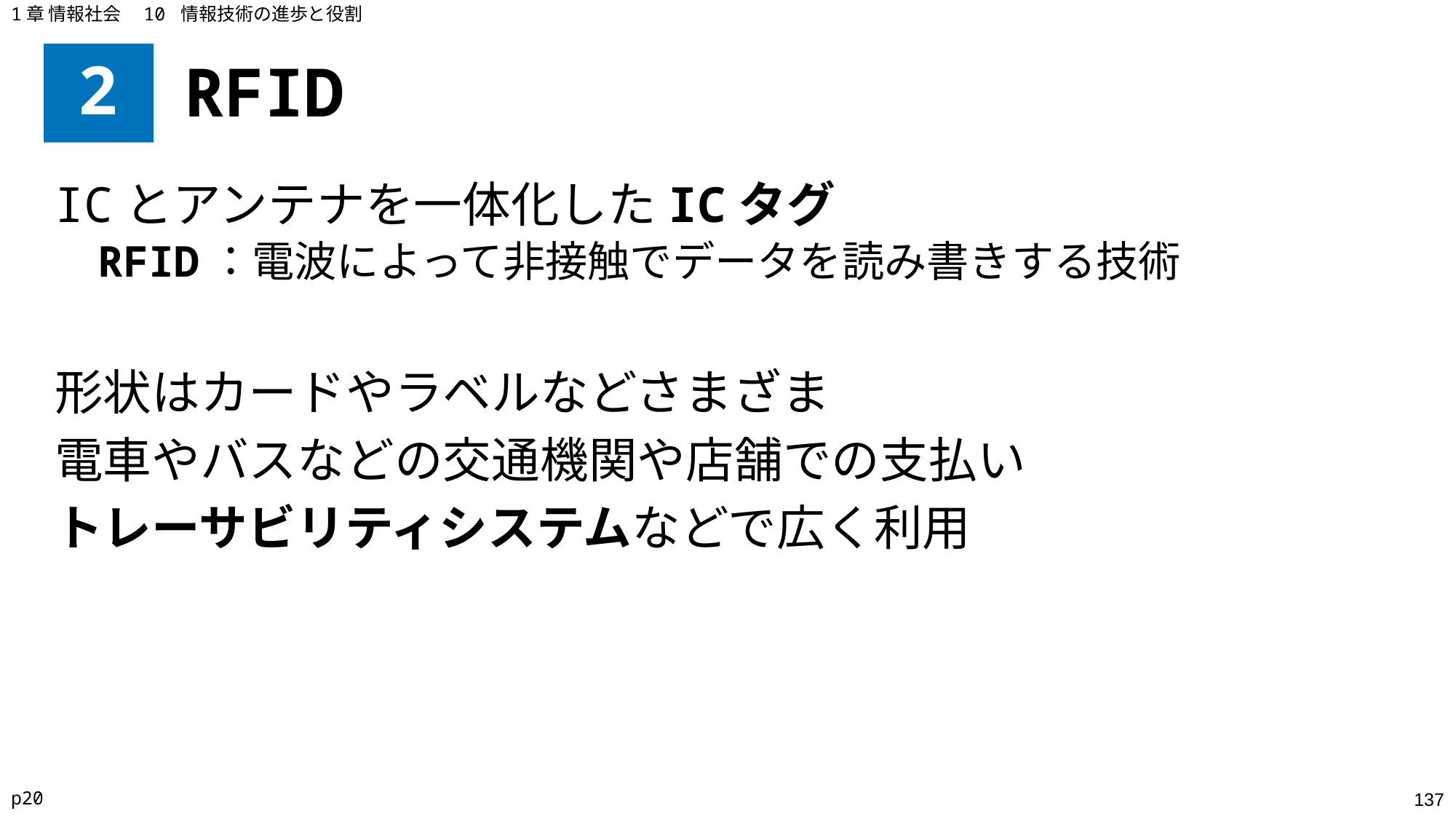

1章 情報社会　10 情報技術の進歩と役割

# 2
RFID
ICとアンテナを一体化したICタグ
RFID：電波によって非接触でデータを読み書きする技術

形状はカードやラベルなどさまざま
電車やバスなどの交通機関や店舗での支払い
トレーサビリティシステムなどで広く利用
p20
137